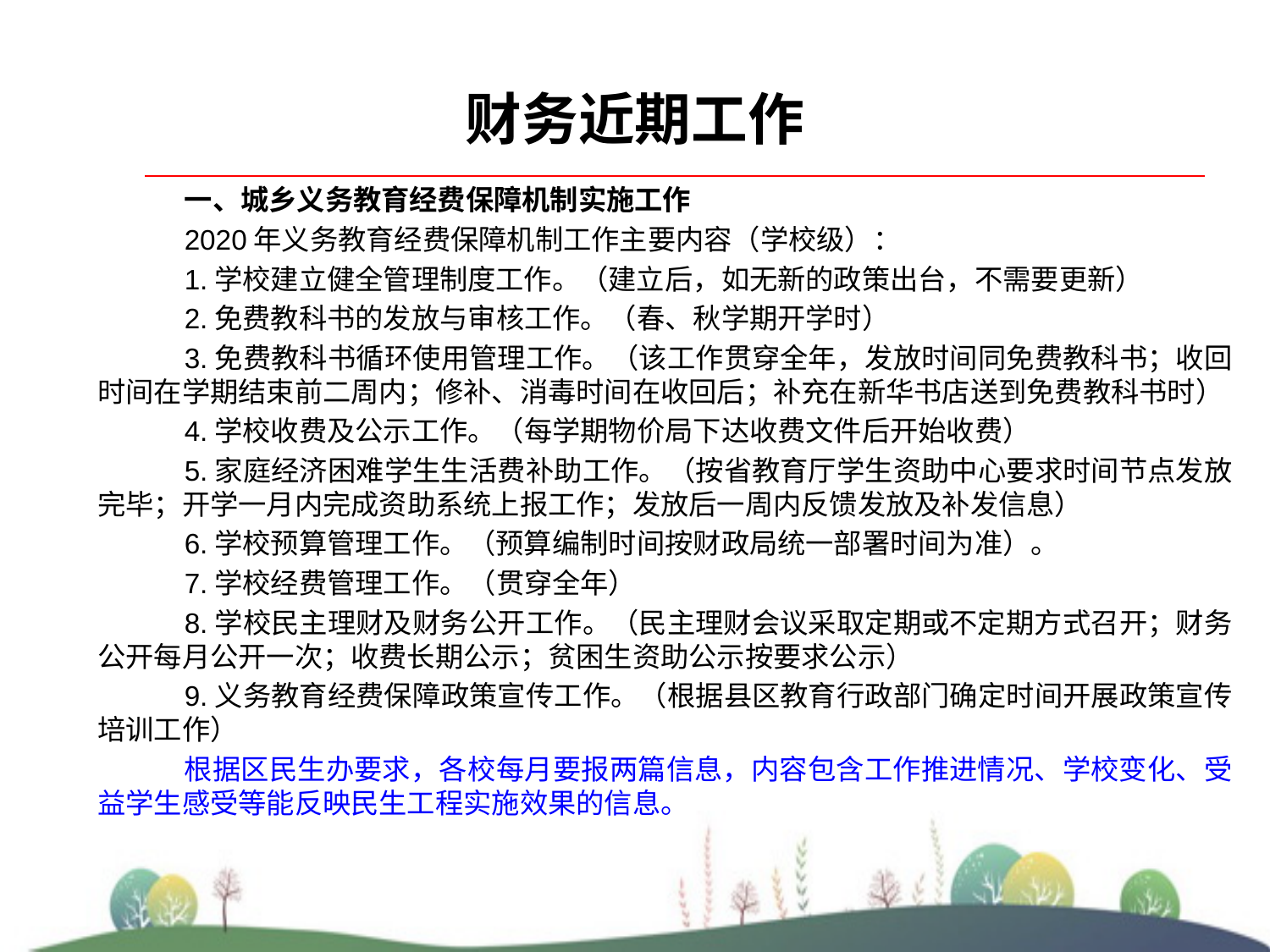

# 财务近期工作
一、城乡义务教育经费保障机制实施工作
2020年义务教育经费保障机制工作主要内容（学校级）：
1.学校建立健全管理制度工作。（建立后，如无新的政策出台，不需要更新）
2.免费教科书的发放与审核工作。（春、秋学期开学时）
3.免费教科书循环使用管理工作。（该工作贯穿全年，发放时间同免费教科书；收回时间在学期结束前二周内；修补、消毒时间在收回后；补充在新华书店送到免费教科书时）
4.学校收费及公示工作。（每学期物价局下达收费文件后开始收费）
5.家庭经济困难学生生活费补助工作。（按省教育厅学生资助中心要求时间节点发放完毕；开学一月内完成资助系统上报工作；发放后一周内反馈发放及补发信息）
6.学校预算管理工作。（预算编制时间按财政局统一部署时间为准）。
7.学校经费管理工作。（贯穿全年）
8.学校民主理财及财务公开工作。（民主理财会议采取定期或不定期方式召开；财务公开每月公开一次；收费长期公示；贫困生资助公示按要求公示）
9.义务教育经费保障政策宣传工作。（根据县区教育行政部门确定时间开展政策宣传培训工作）
根据区民生办要求，各校每月要报两篇信息，内容包含工作推进情况、学校变化、受益学生感受等能反映民生工程实施效果的信息。